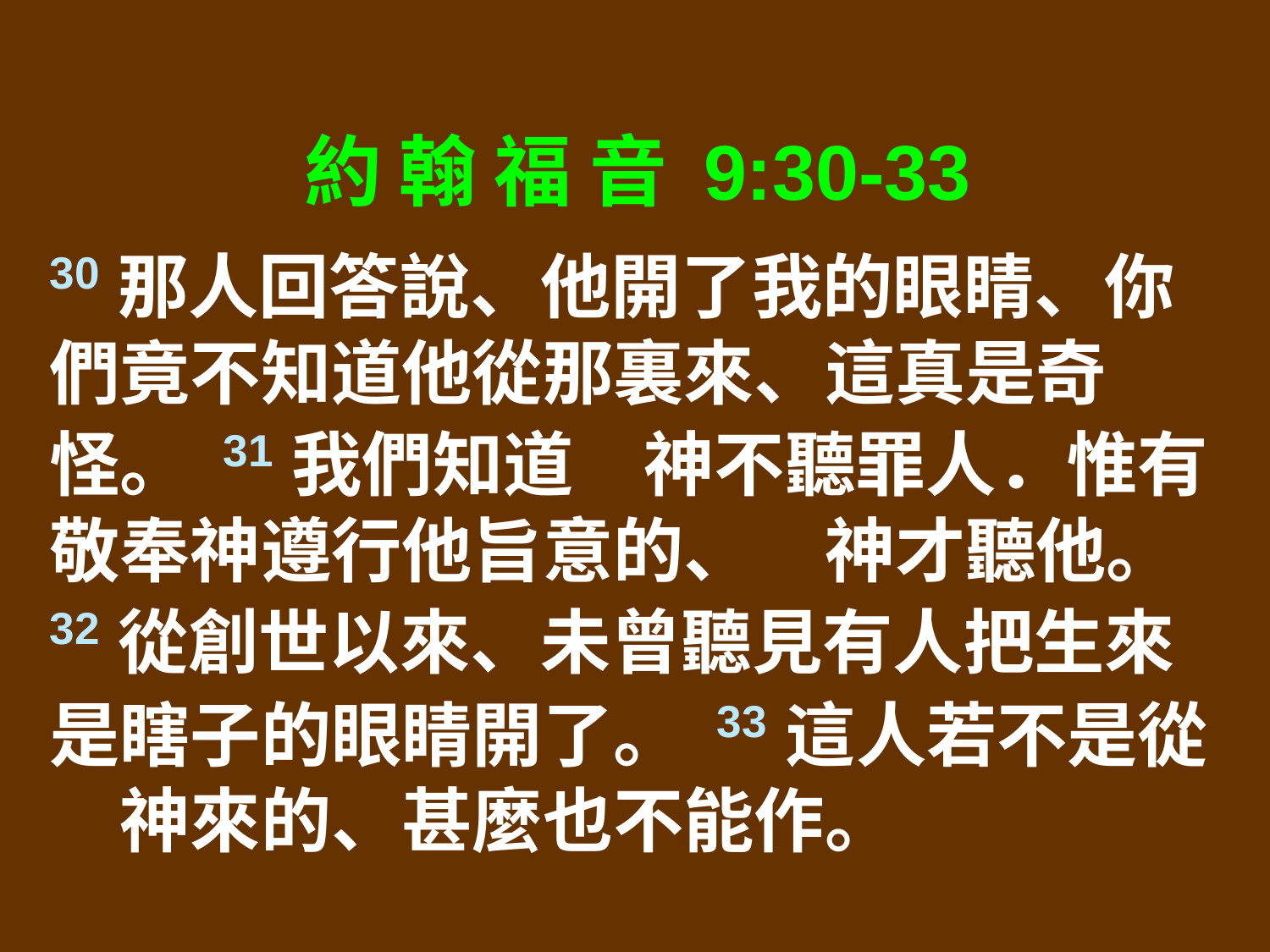

約 翰 福 音 9:30-33
30那人回答說、他開了我的眼睛、你們竟不知道他從那裏來、這真是奇怪。 31我們知道　神不聽罪人．惟有敬奉神遵行他旨意的、　神才聽他。 32從創世以來、未曾聽見有人把生來是瞎子的眼睛開了。 33這人若不是從　神來的、甚麼也不能作。